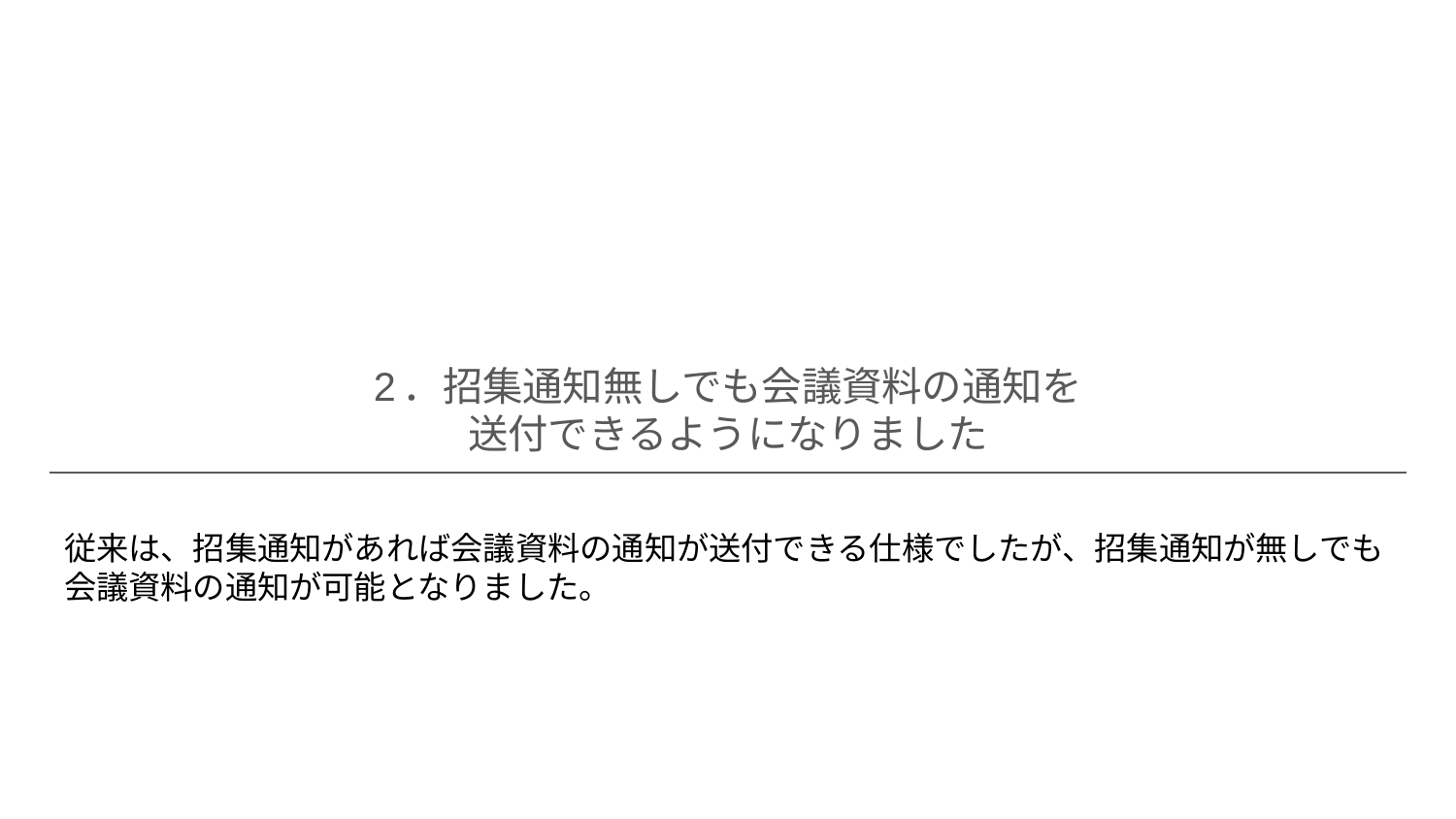

2．招集通知無しでも会議資料の通知を
送付できるようになりました
従来は、招集通知があれば会議資料の通知が送付できる仕様でしたが、招集通知が無しでも会議資料の通知が可能となりました。